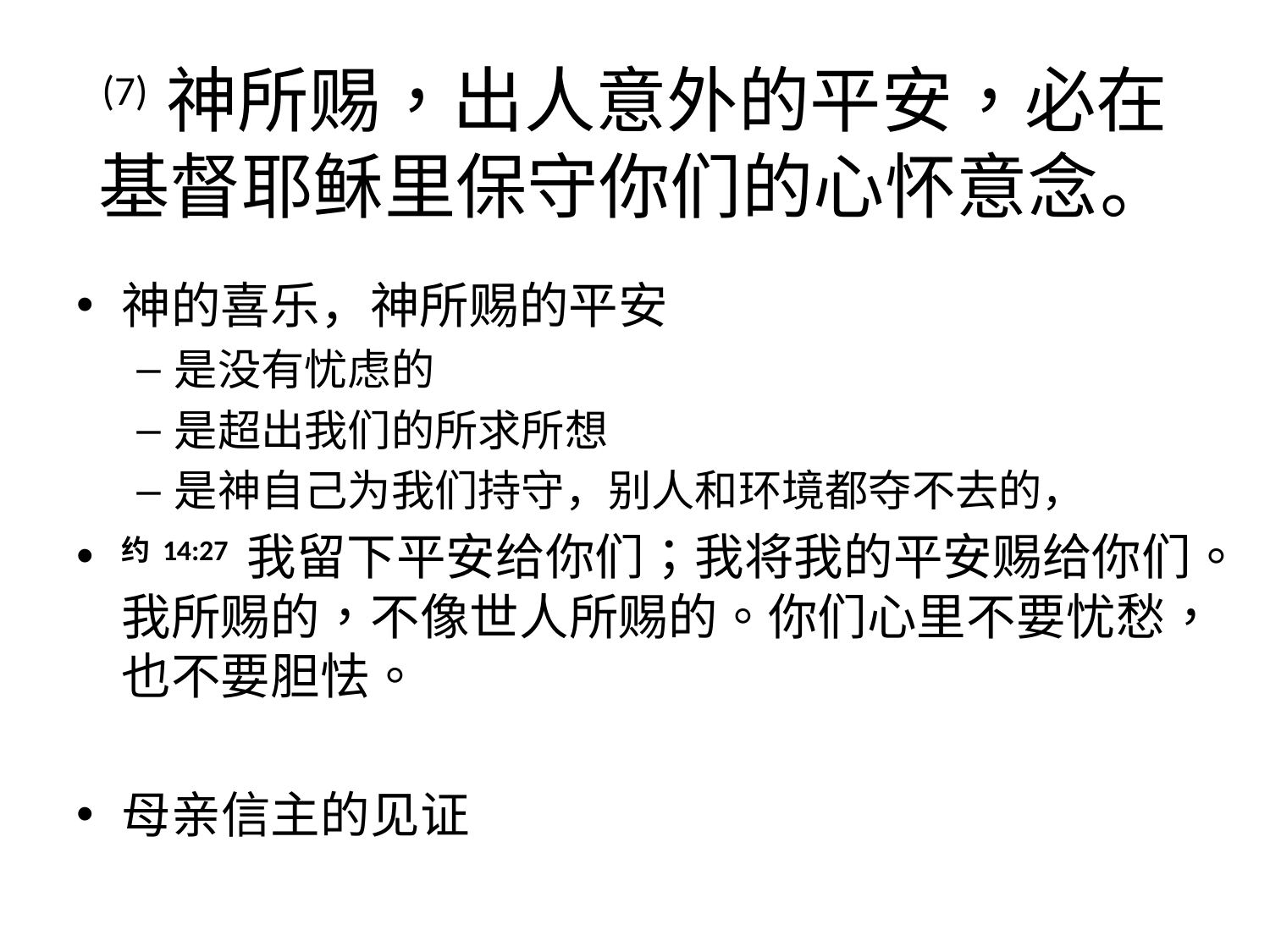

# (7) 神所赐，出人意外的平安，必在基督耶稣里保守你们的心怀意念。

神的喜乐，神所赐的平安
是没有忧虑的
是超出我们的所求所想
是神自己为我们持守，别人和环境都夺不去的，
约 14:27  我留下平安给你们；我将我的平安赐给你们。我所赐的，不像世人所赐的。你们心里不要忧愁，也不要胆怯。

母亲信主的见证